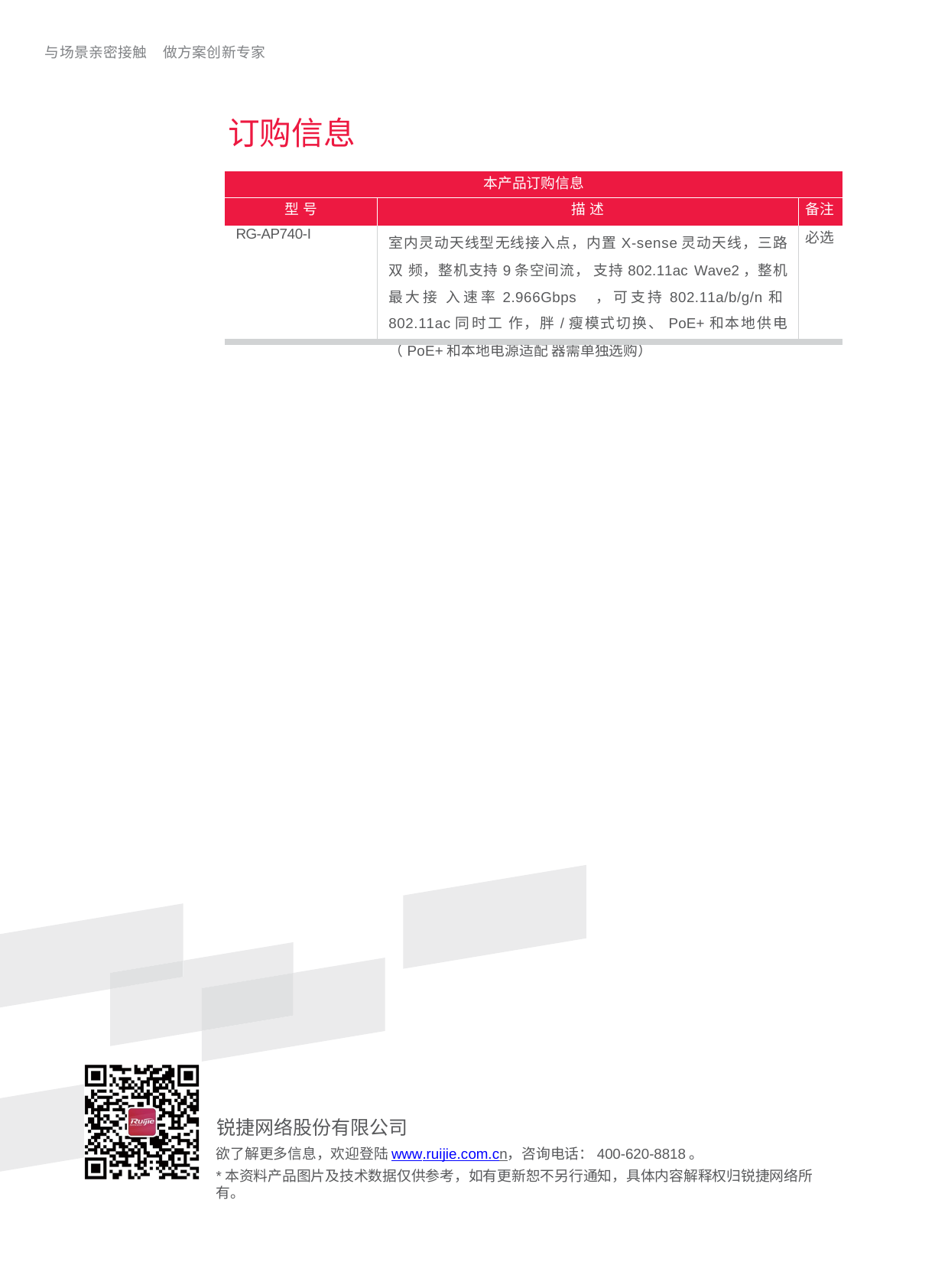

与场景亲密接触
做方案创新专家
订购信息
| 本产品订购信息 |  |  |
| --- | --- | --- |
| 型 号 | 描 述 | 备注 |
| RG-AP740-I | 室内灵动天线型无线接入点，内置X-sense灵动天线，三路双 频，整机支持9条空间流， 支持802.11ac Wave2，整机最大接 入速率2.966Gbps ，可支持802.11a/b/g/n和802.11ac同时工 作，胖/瘦模式切换、PoE+和本地供电（PoE+和本地电源适配 器需单独选购） | 必选 |

锐捷网络股份有限公司
欲了解更多信息，欢迎登陆www.ruijie.com.cn，咨询电话：400-620-8818。
*本资料产品图片及技术数据仅供参考，如有更新恕不另行通知，具体内容解释权归锐捷网络所有。
-7-